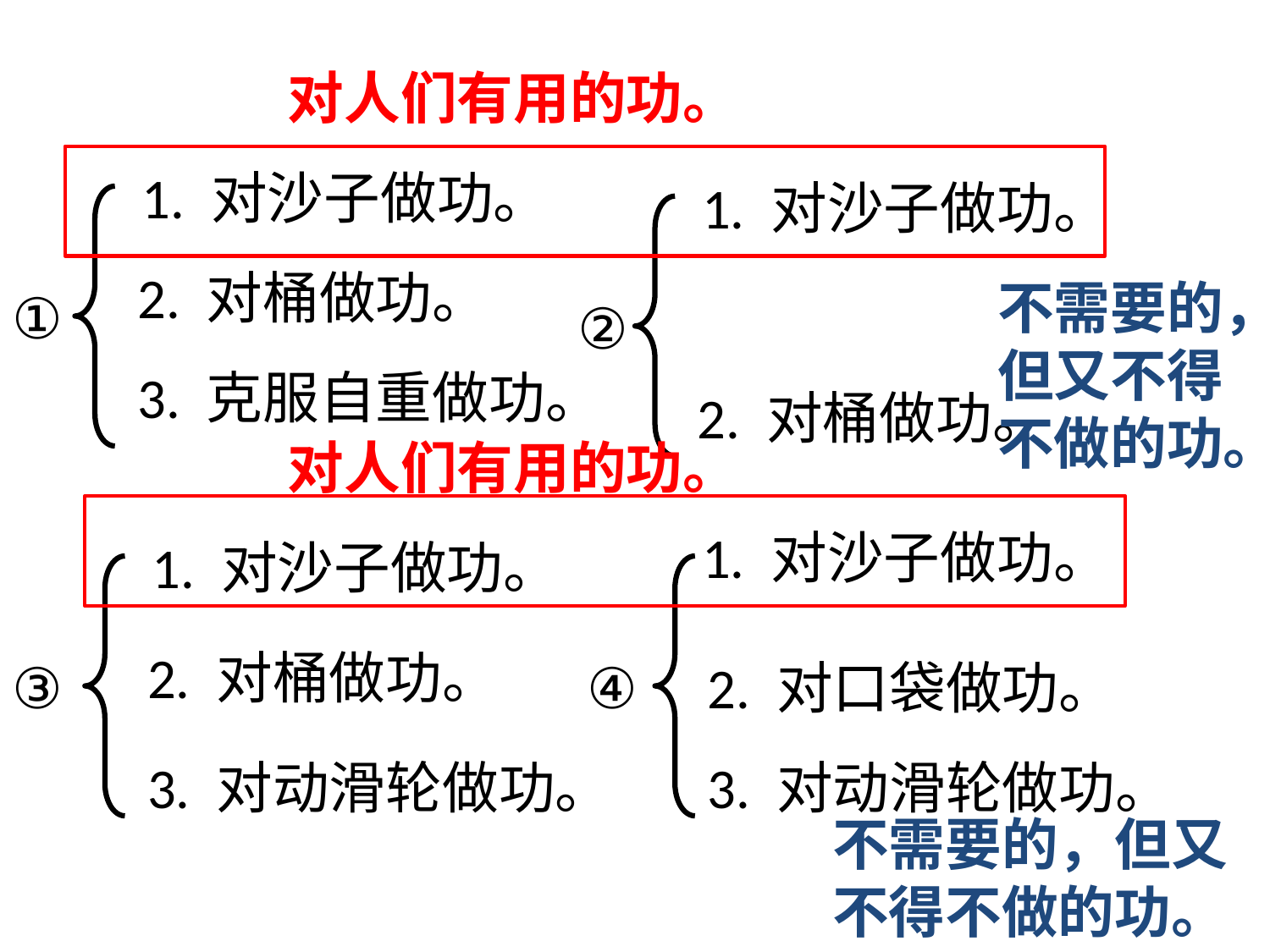

对人们有用的功。

﻿ 1. 对沙子做功。
﻿ 1. 对沙子做功。

2. 对桶做功。
不需要的，但又不得不做的功。
﻿①
﻿②
3. 克服自重做功。
2. 对桶做功。
对人们有用的功。

﻿ 1. 对沙子做功。
﻿ 1. 对沙子做功。

2. 对桶做功。
﻿③
﻿④
2. 对口袋做功。
3. 对动滑轮做功。
3. 对动滑轮做功。
不需要的，但又不得不做的功。